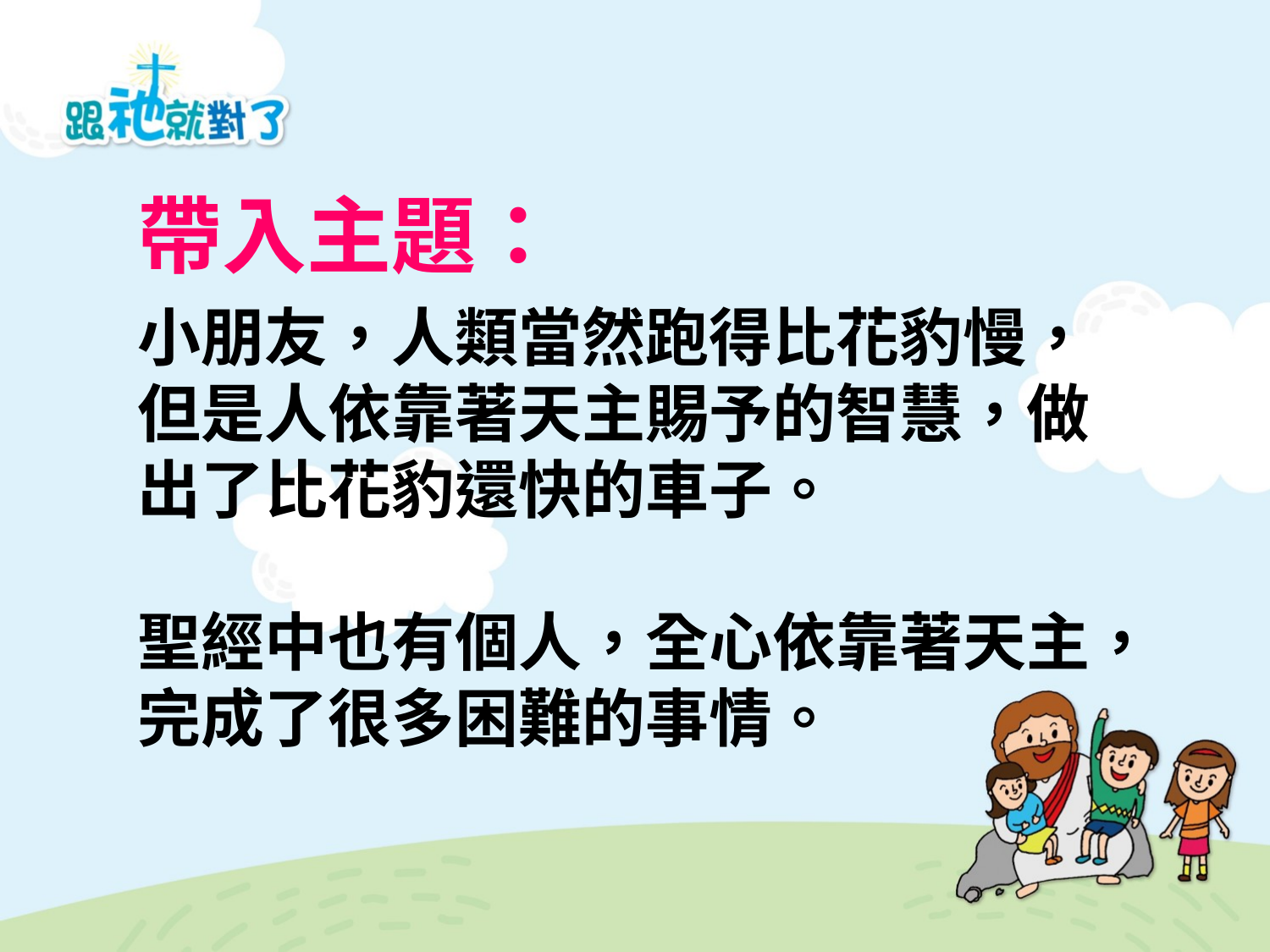

帶入主題：
小朋友，人類當然跑得比花豹慢，但是人依靠著天主賜予的智慧，做出了比花豹還快的車子。

聖經中也有個人，全心依靠著天主，完成了很多困難的事情。